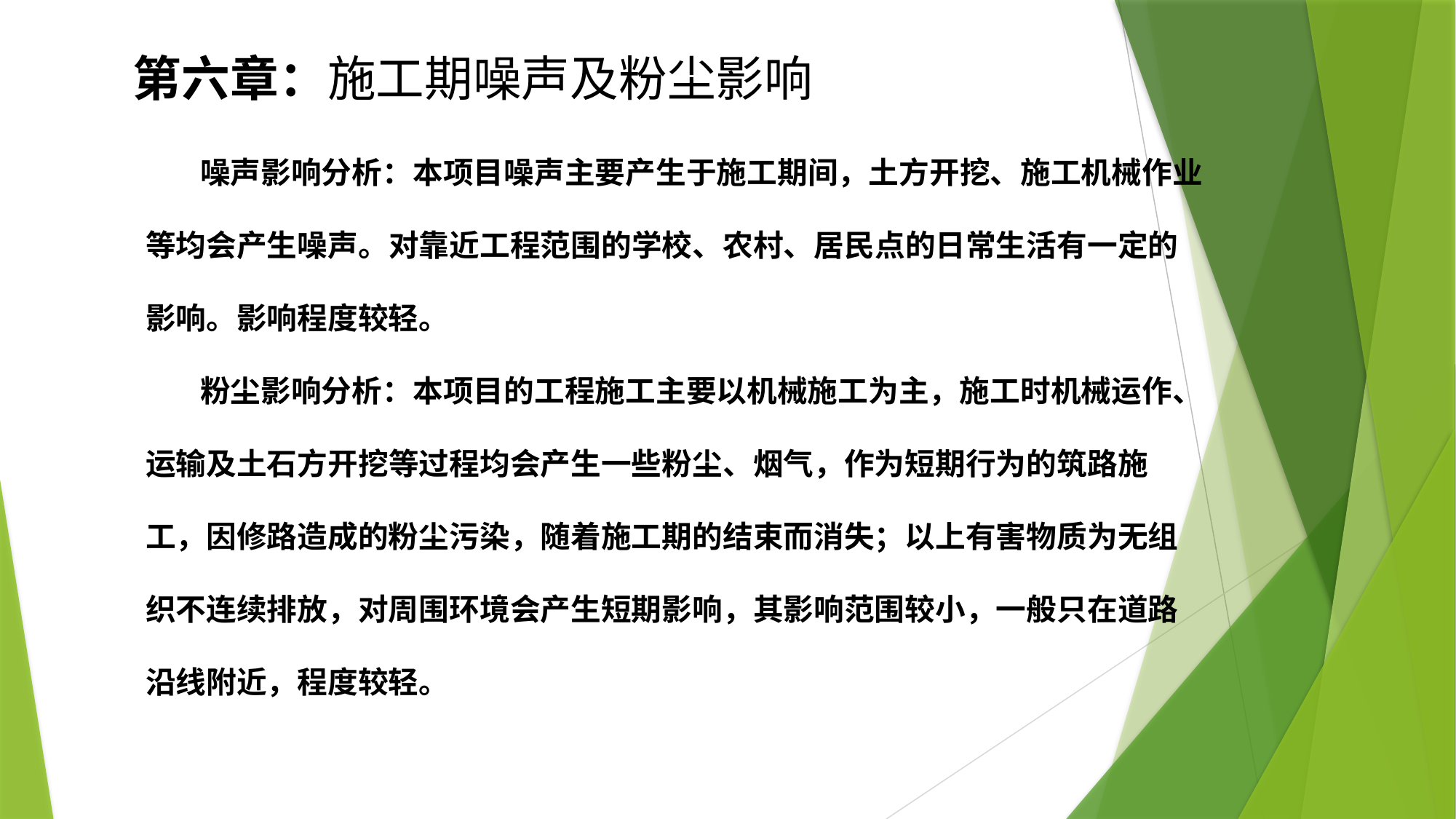

第六章：施工期噪声及粉尘影响
噪声影响分析：本项目噪声主要产生于施工期间，土方开挖、施工机械作业等均会产生噪声。对靠近工程范围的学校、农村、居民点的日常生活有一定的影响。影响程度较轻。
粉尘影响分析：本项目的工程施工主要以机械施工为主，施工时机械运作、运输及土石方开挖等过程均会产生一些粉尘、烟气，作为短期行为的筑路施工，因修路造成的粉尘污染，随着施工期的结束而消失；以上有害物质为无组织不连续排放，对周围环境会产生短期影响，其影响范围较小，一般只在道路沿线附近，程度较轻。